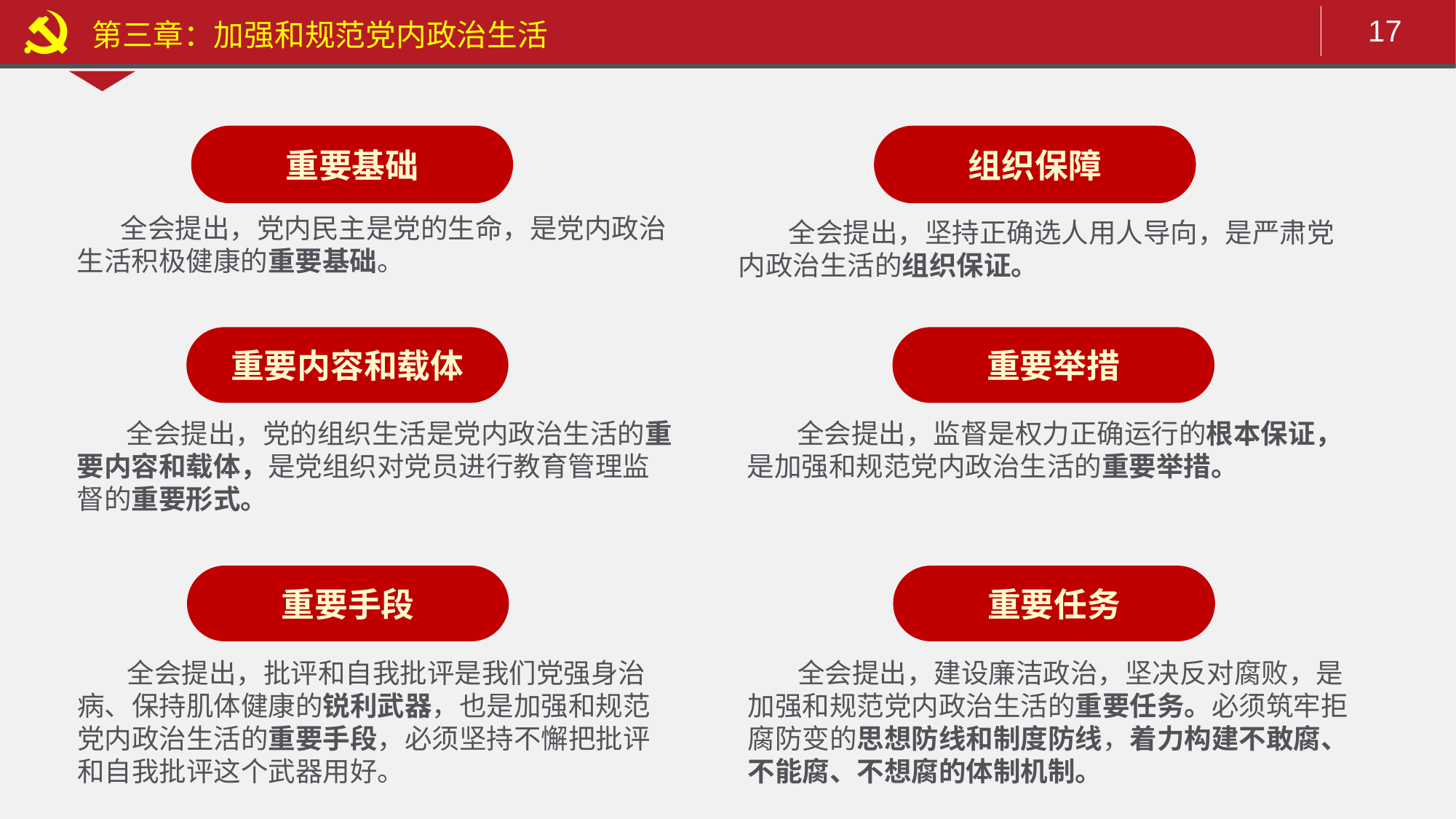

第三章：加强和规范党内政治生活

重要基础
组织保障
      全会提出，党内民主是党的生命，是党内政治生活积极健康的重要基础。
       全会提出，坚持正确选人用人导向，是严肃党内政治生活的组织保证。
重要内容和载体
重要举措
       全会提出，党的组织生活是党内政治生活的重要内容和载体，是党组织对党员进行教育管理监督的重要形式。
       全会提出，监督是权力正确运行的根本保证，是加强和规范党内政治生活的重要举措。
重要手段
重要任务
       全会提出，批评和自我批评是我们党强身治病、保持肌体健康的锐利武器，也是加强和规范党内政治生活的重要手段，必须坚持不懈把批评和自我批评这个武器用好。
       全会提出，建设廉洁政治，坚决反对腐败，是加强和规范党内政治生活的重要任务。必须筑牢拒腐防变的思想防线和制度防线，着力构建不敢腐、不能腐、不想腐的体制机制。